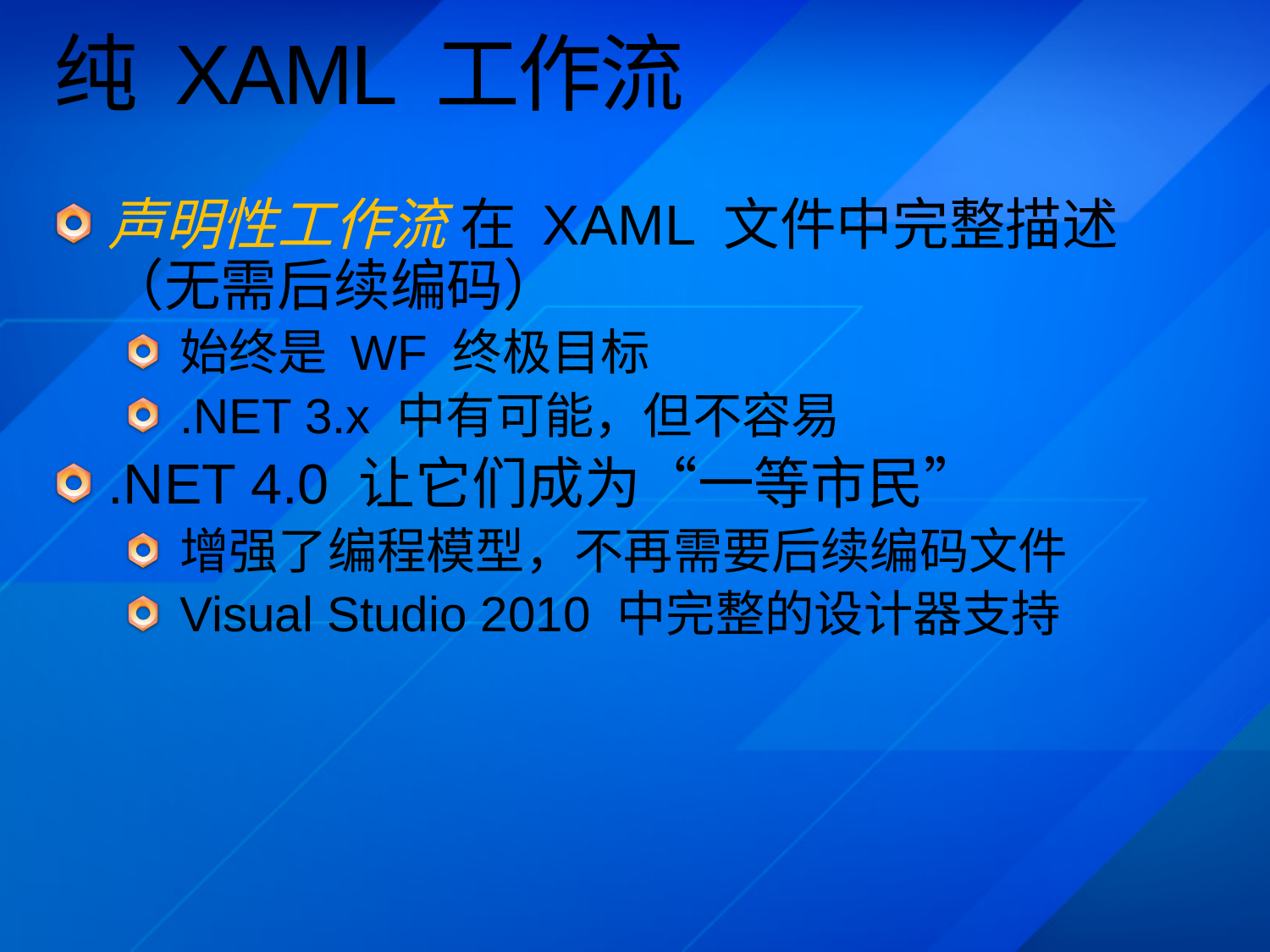

# 纯 XAML 工作流
声明性工作流 在 XAML 文件中完整描述（无需后续编码）
始终是 WF 终极目标
.NET 3.x 中有可能，但不容易
.NET 4.0 让它们成为“一等市民”
增强了编程模型，不再需要后续编码文件
Visual Studio 2010 中完整的设计器支持